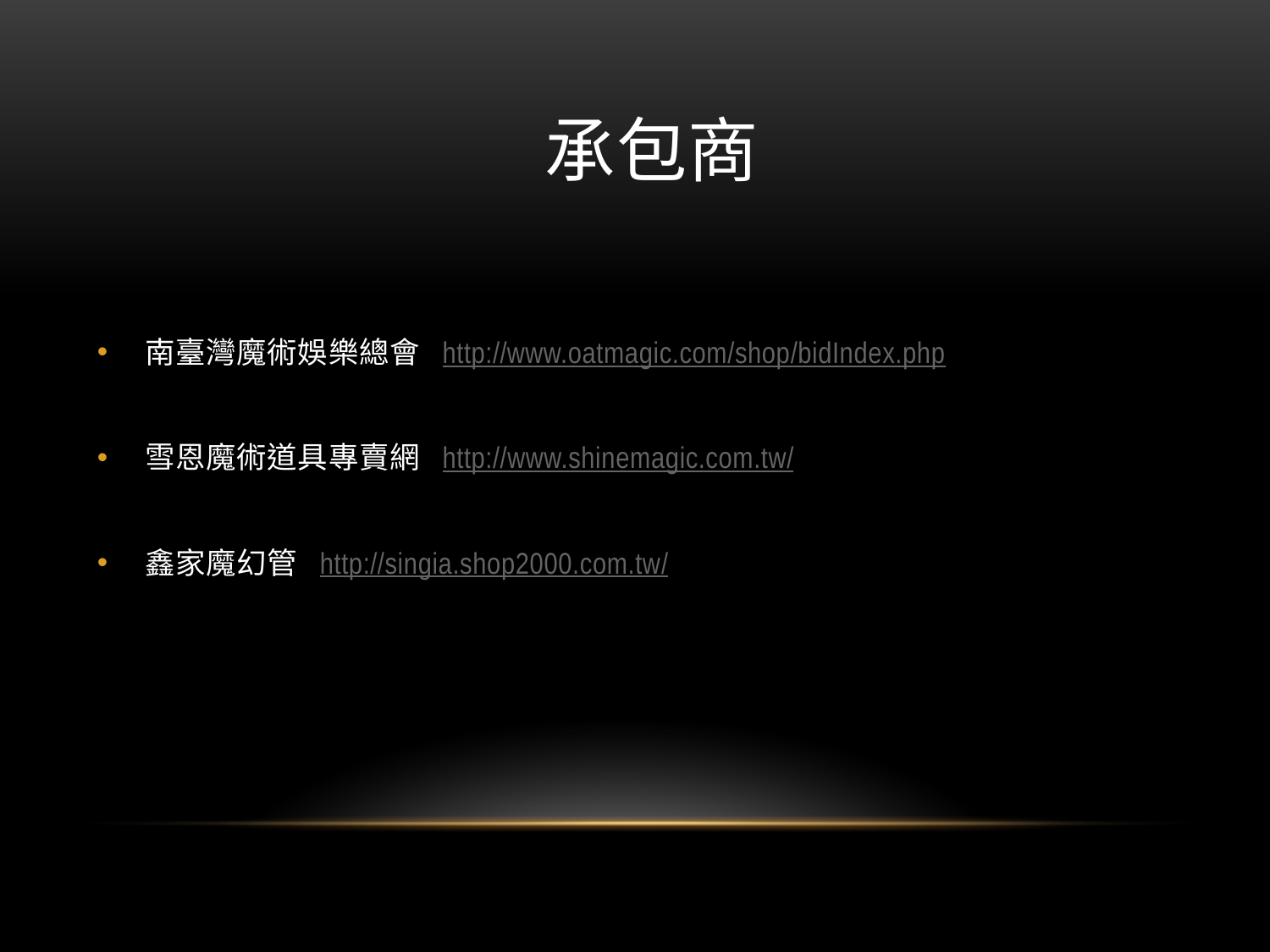

# 承包商

南臺灣魔術娛樂總會  http://www.oatmagic.com/shop/bidIndex.php

雪恩魔術道具專賣網  http://www.shinemagic.com.tw/

鑫家魔幻管  http://singia.shop2000.com.tw/